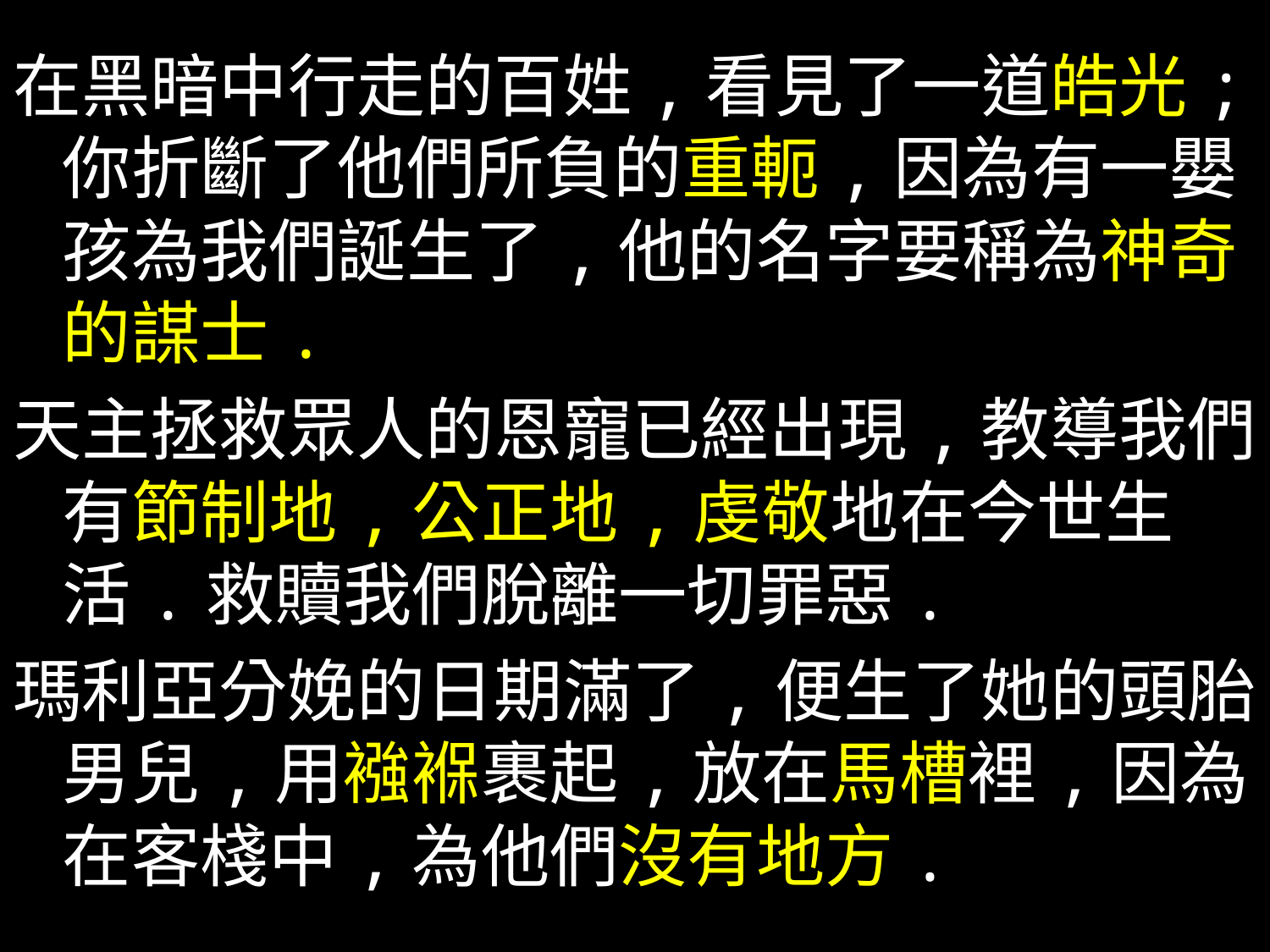

在黑暗中行走的百姓,看見了一道皓光;你折斷了他們所負的重軛,因為有一嬰孩為我們誕生了,他的名字要稱為神奇的謀士.
天主拯救眾人的恩寵已經出現,教導我們有節制地,公正地,虔敬地在今世生活.救贖我們脫離一切罪惡.
瑪利亞分娩的日期滿了,便生了她的頭胎男兒,用襁褓裹起,放在馬槽裡,因為在客棧中,為他們沒有地方.